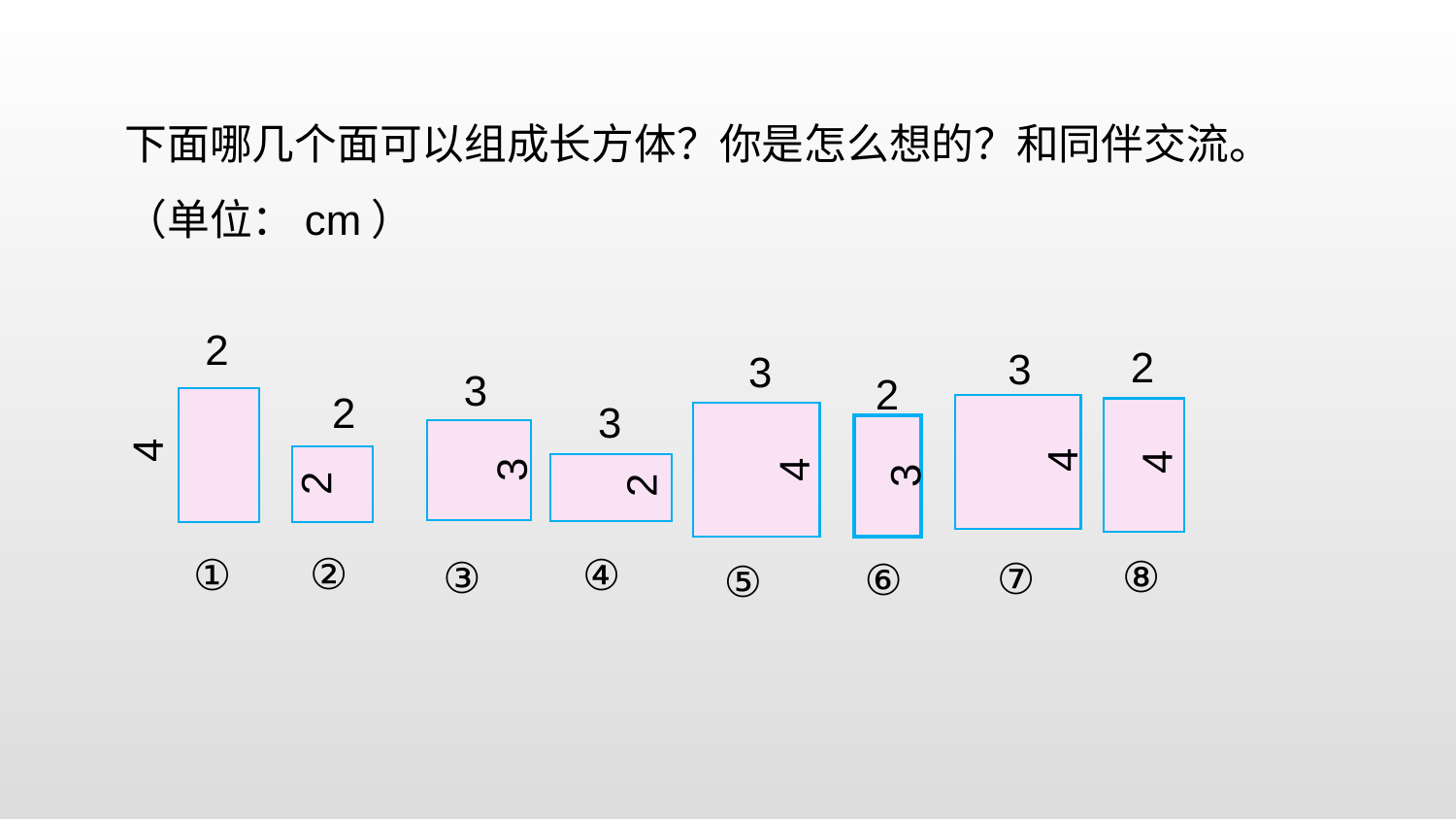

下面哪几个面可以组成长方体？你是怎么想的？和同伴交流。（单位：cm）
2

4
①
2

4
⑧
3

4
⑦
3

4
⑤
3

3
③
2

3
⑥
2

2
②
3

2
④